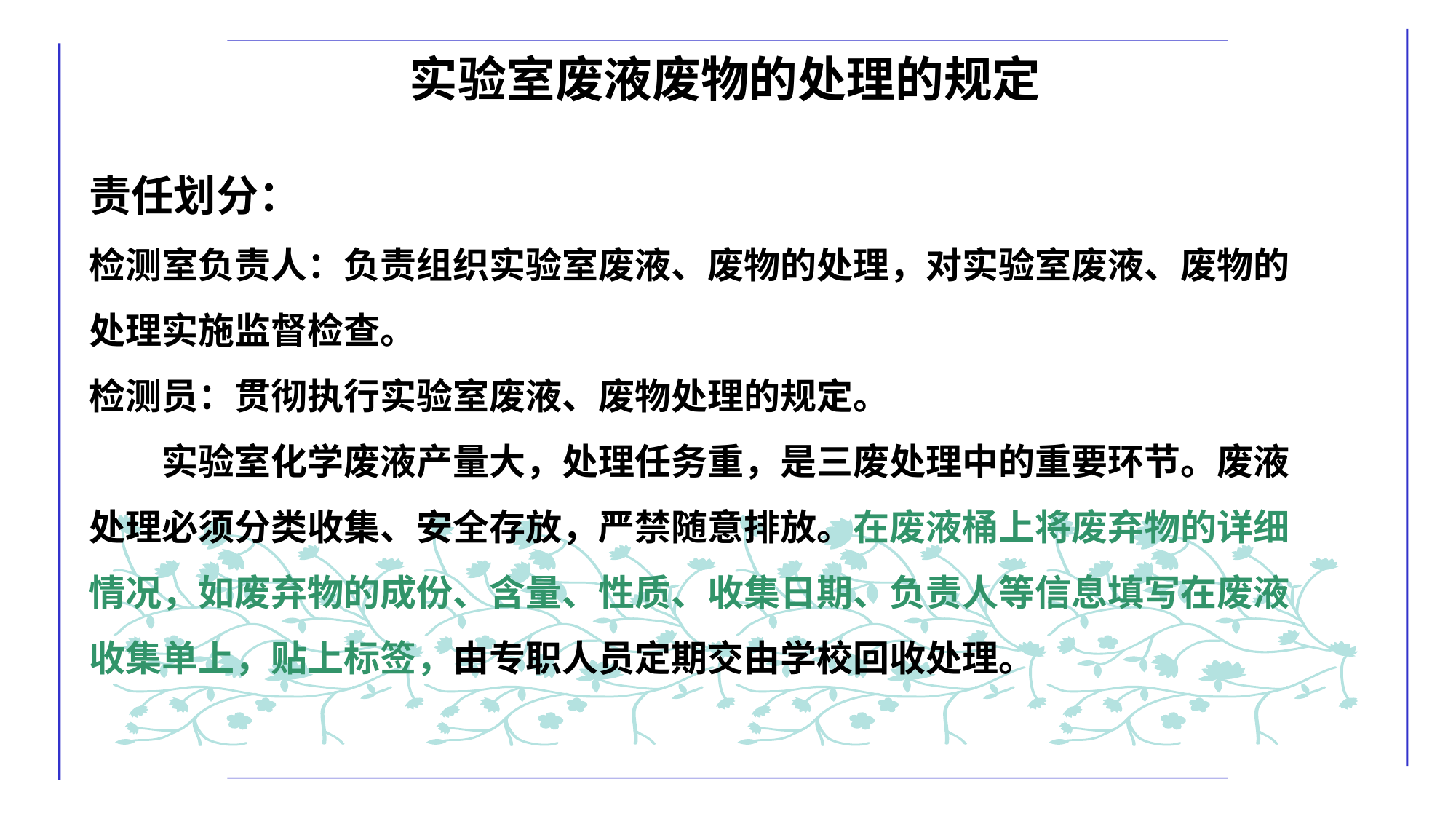

实验室废液废物的处理的规定

责任划分：
检测室负责人：负责组织实验室废液、废物的处理，对实验室废液、废物的处理实施监督检查。
检测员：贯彻执行实验室废液、废物处理的规定。
实验室化学废液产量大，处理任务重，是三废处理中的重要环节。废液处理必须分类收集、安全存放，严禁随意排放。在废液桶上将废弃物的详细情况，如废弃物的成份、含量、性质、收集日期、负责人等信息填写在废液收集单上，贴上标签，由专职人员定期交由学校回收处理。